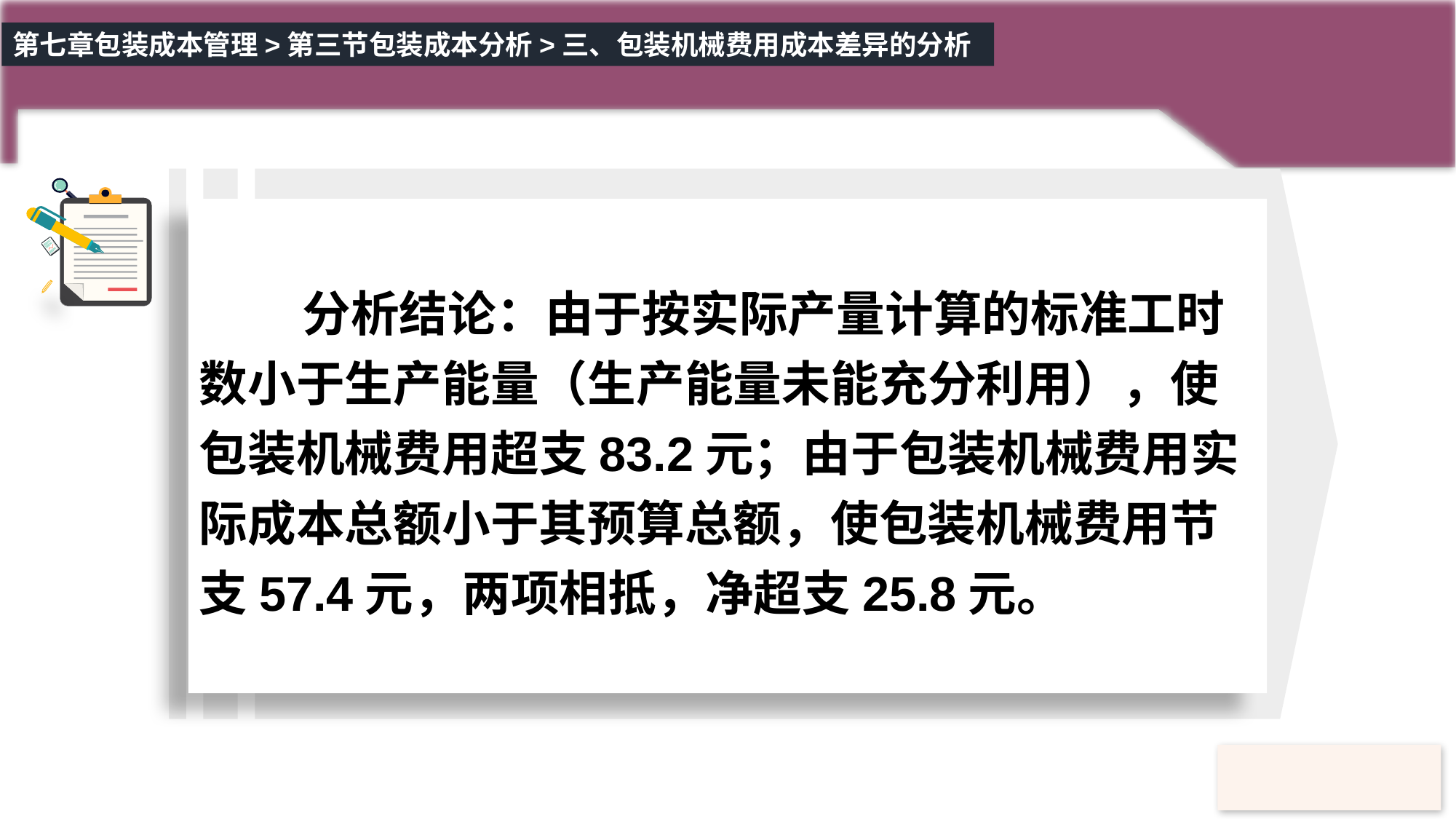

第七章包装成本管理>第三节包装成本分析>三、包装机械费用成本差异的分析
分析结论：由于按实际产量计算的标准工时数小于生产能量（生产能量未能充分利用），使包装机械费用超支83.2元；由于包装机械费用实际成本总额小于其预算总额，使包装机械费用节支57.4元，两项相抵，净超支25.8元。